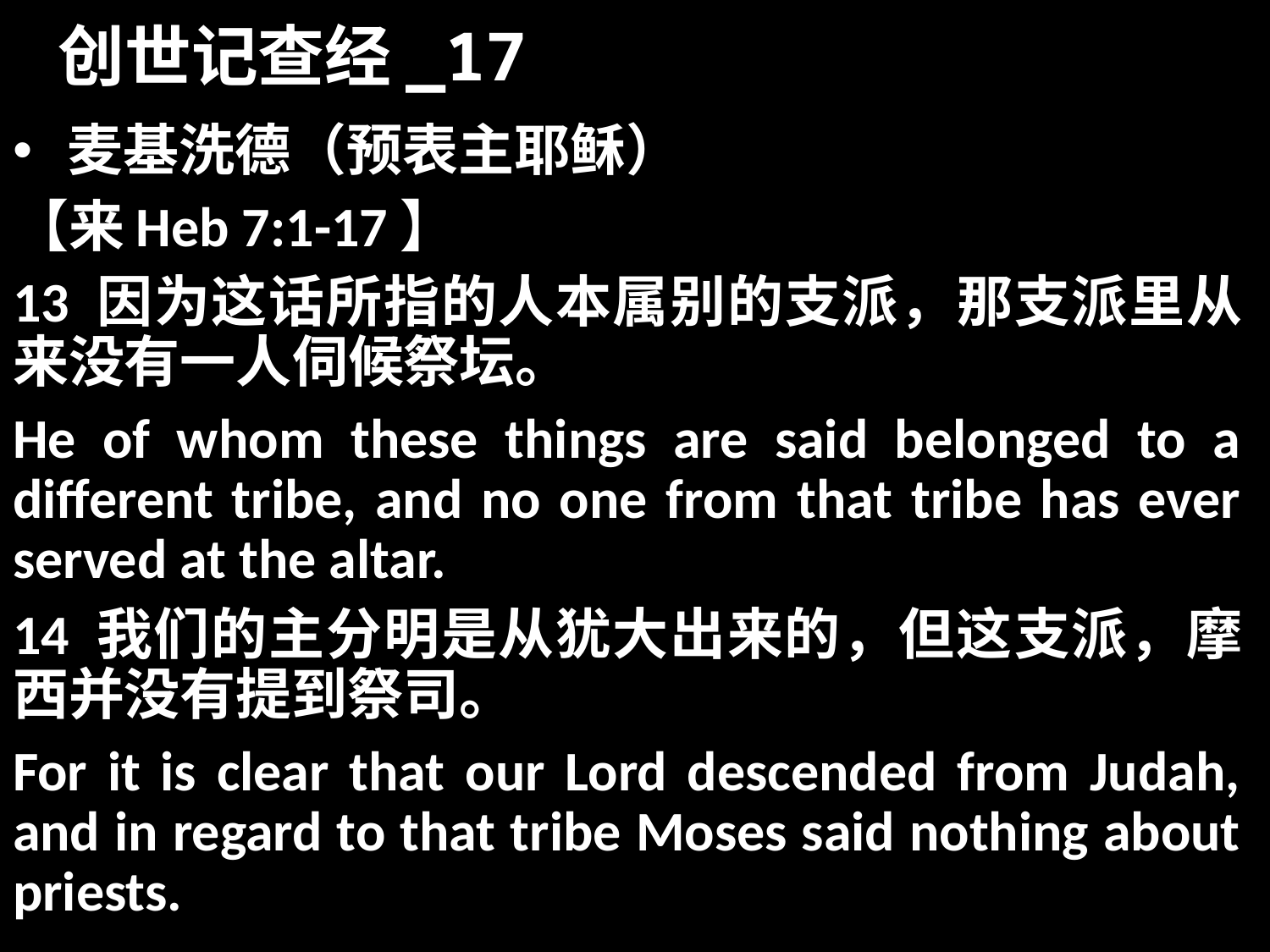

# 创世记查经_17
 麦基洗德（预表主耶稣）
【来Heb 7:1-17】
13 因为这话所指的人本属别的支派，那支派里从来没有一人伺候祭坛。
He of whom these things are said belonged to a different tribe, and no one from that tribe has ever served at the altar.
14 我们的主分明是从犹大出来的，但这支派，摩西并没有提到祭司。
For it is clear that our Lord descended from Judah, and in regard to that tribe Moses said nothing about priests.